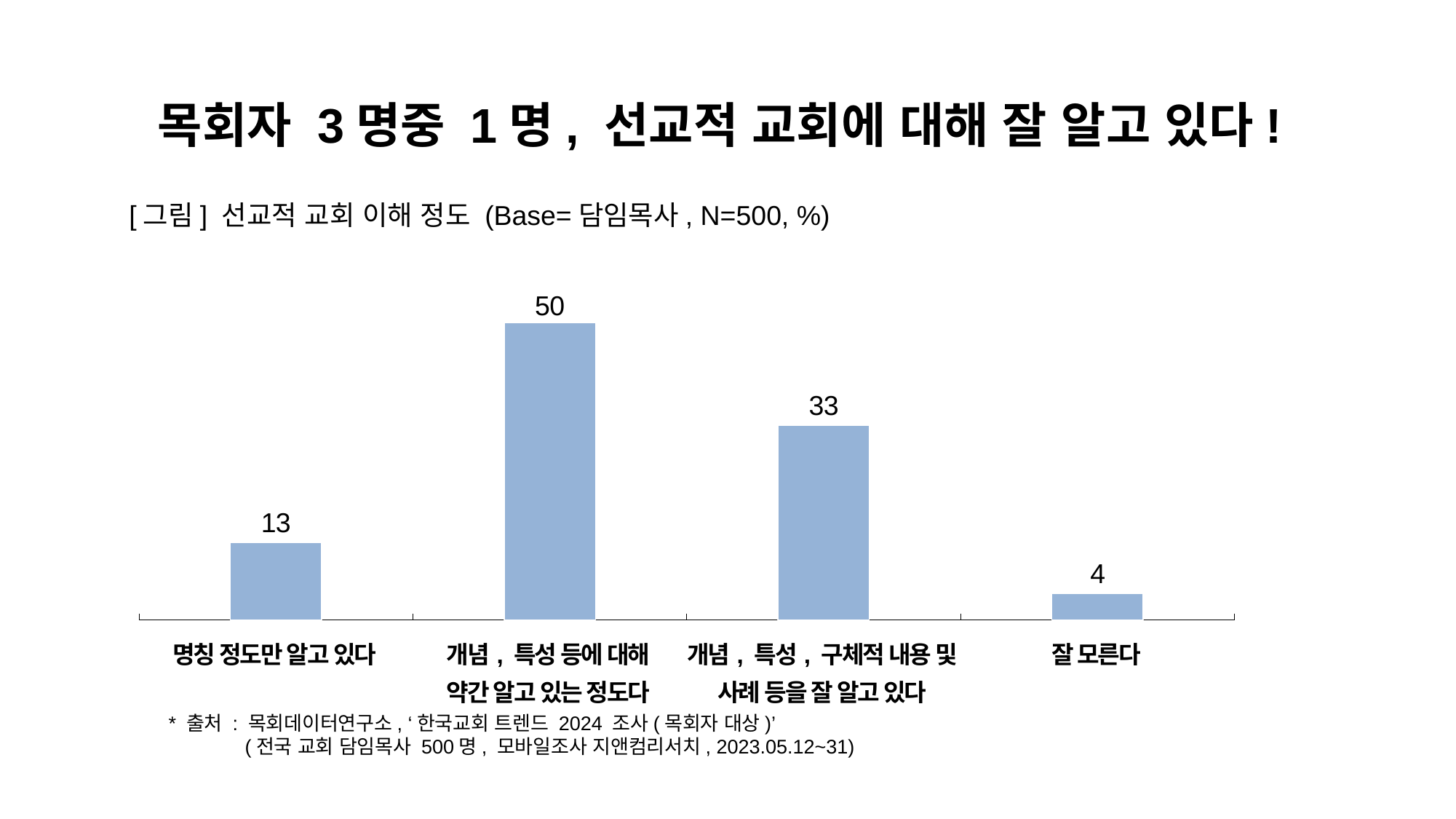

목회자 3명중 1명, 선교적 교회에 대해 잘 알고 있다!
[그림] 선교적 교회 이해 정도 (Base=담임목사, N=500, %)

### Chart

| Category | 개신교인 |
|---|---|
| 명칭 정도만 알고 있다 | 개념, 특성 등에 대해 약간 알고 있는 정도다 | 개념, 특성, 구체적 내용 및 사례 등을 잘 알고 있다 | 잘 모른다 |
| --- | --- | --- | --- |
* 출처 : 목회데이터연구소, ‘한국교회 트렌드 2024 조사(목회자 대상)’
              (전국 교회 담임목사 500명, 모바일조사 지앤컴리서치, 2023.05.12~31)